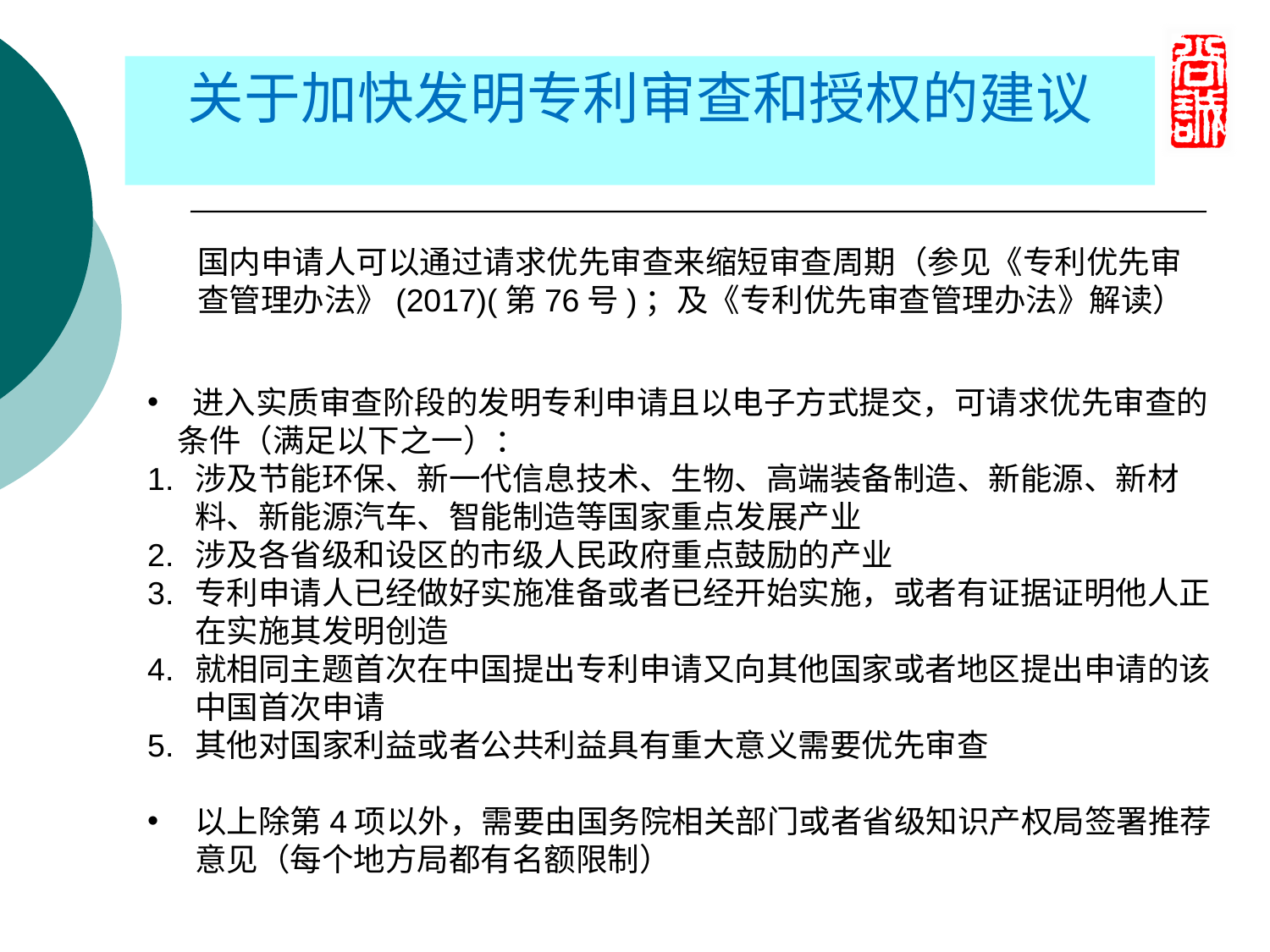

关于加快发明专利审查和授权的建议
国内申请人可以通过请求优先审查来缩短审查周期（参见《专利优先审查管理办法》(2017)(第76号)；及《专利优先审查管理办法》解读）
 进入实质审查阶段的发明专利申请且以电子方式提交，可请求优先审查的条件（满足以下之一）：
涉及节能环保、新一代信息技术、生物、高端装备制造、新能源、新材料、新能源汽车、智能制造等国家重点发展产业
涉及各省级和设区的市级人民政府重点鼓励的产业
专利申请人已经做好实施准备或者已经开始实施，或者有证据证明他人正在实施其发明创造
就相同主题首次在中国提出专利申请又向其他国家或者地区提出申请的该中国首次申请
其他对国家利益或者公共利益具有重大意义需要优先审查

以上除第4项以外，需要由国务院相关部门或者省级知识产权局签署推荐意见（每个地方局都有名额限制）